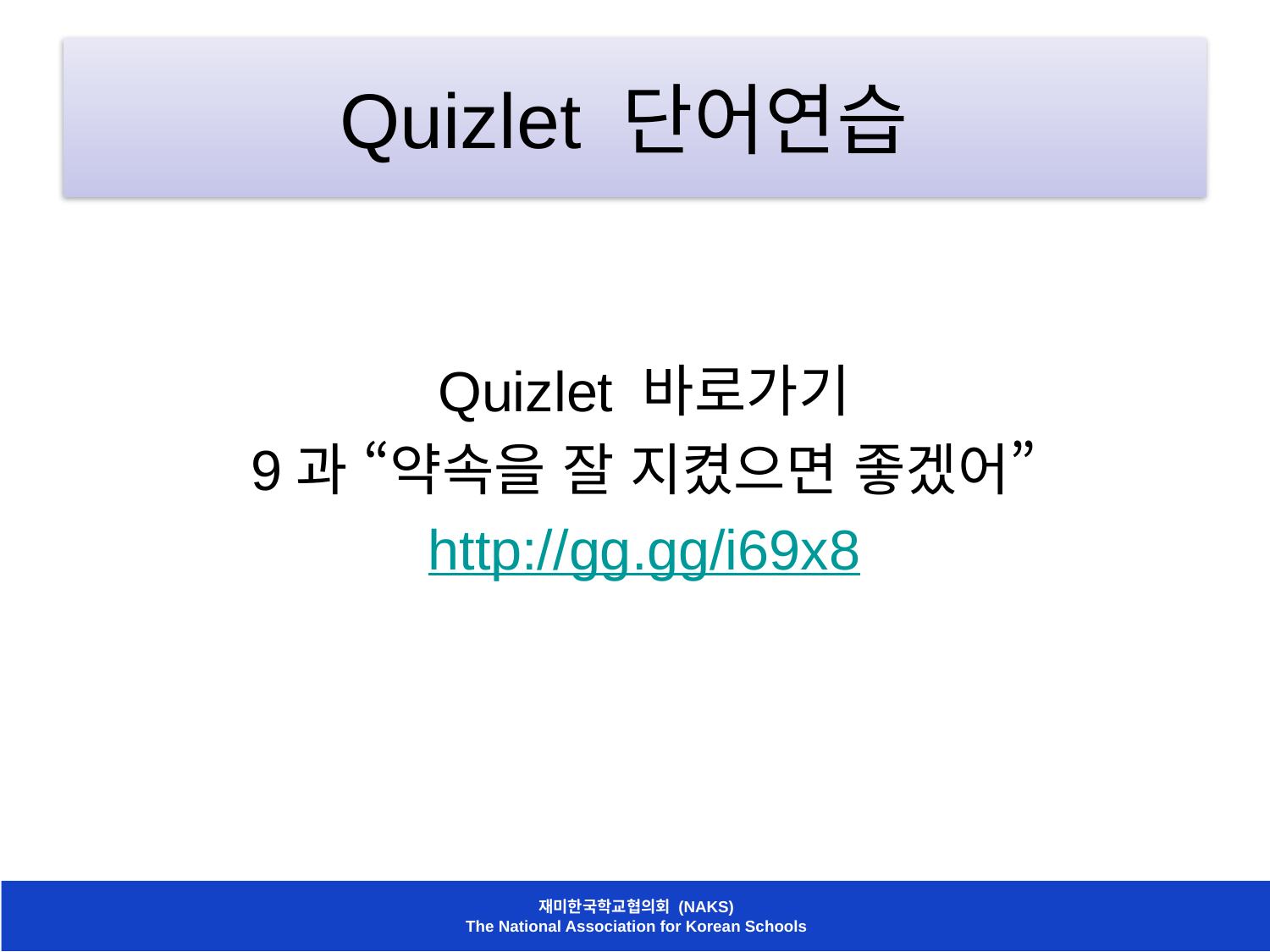

# Quizlet 단어연습

Quizlet 바로가기
9과 “약속을 잘 지켰으면 좋겠어”
http://gg.gg/i69x8
재미한국학교협의회 (NAKS)
The National Association for Korean Schools